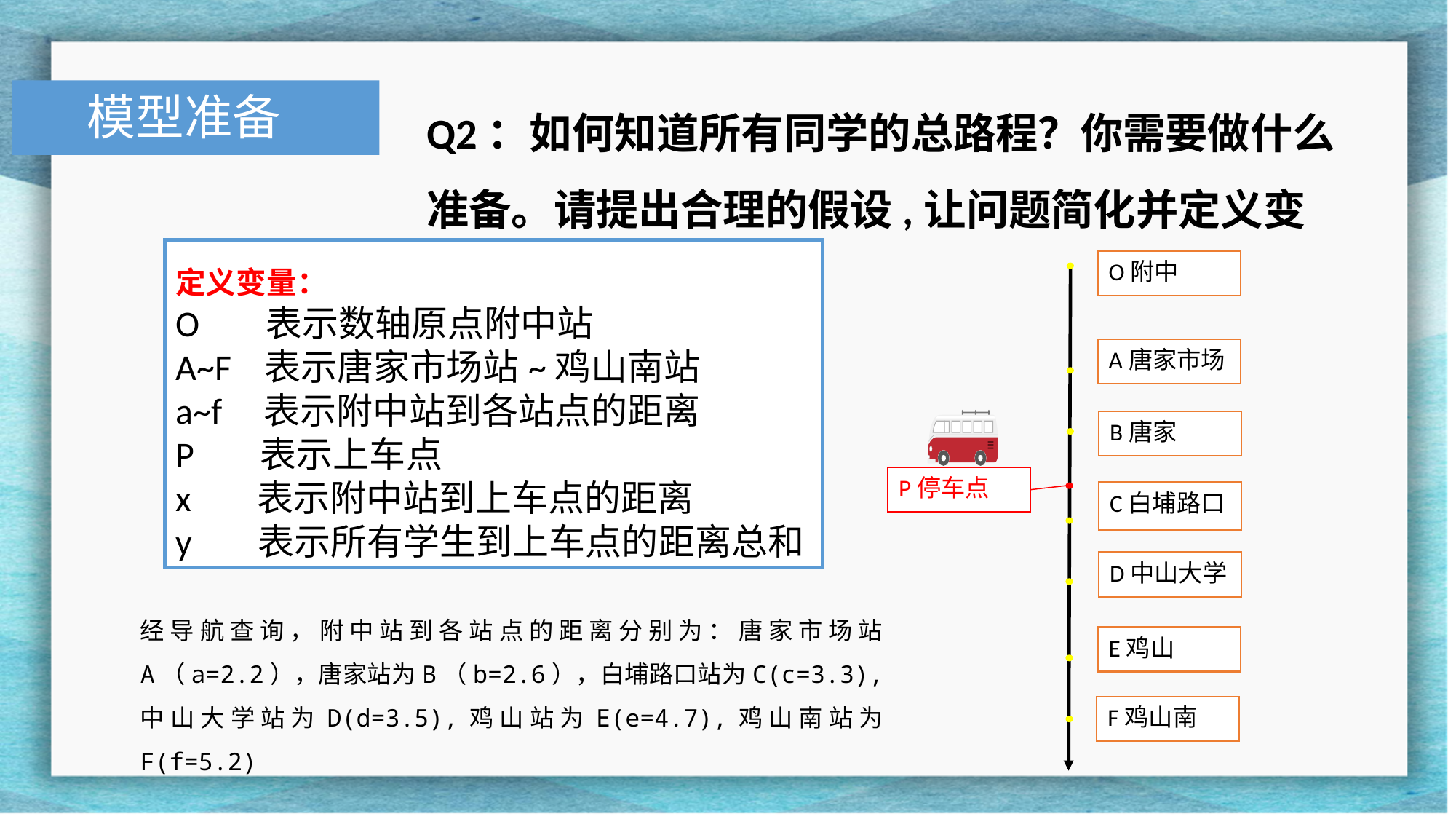

Q2：如何知道所有同学的总路程？你需要做什么准备。请提出合理的假设,让问题简化并定义变量。

模型准备
定义变量：
O       表示数轴原点附中站
A~F   表示唐家市场站~鸡山南站
a~f    表示附中站到各站点的距离
P       表示上车点
x       表示附中站到上车点的距离
y       表示所有学生到上车点的距离总和
O附中

A唐家市场

B唐家

P停车点
C白埔路口

D中山大学

E鸡山

F鸡山南

经导航查询，附中站到各站点的距离分别为：唐家市场站A（a=2.2），唐家站为B（b=2.6），白埔路口站为C(c=3.3),中山大学站为D(d=3.5),鸡山站为E(e=4.7),鸡山南站为F(f=5.2)